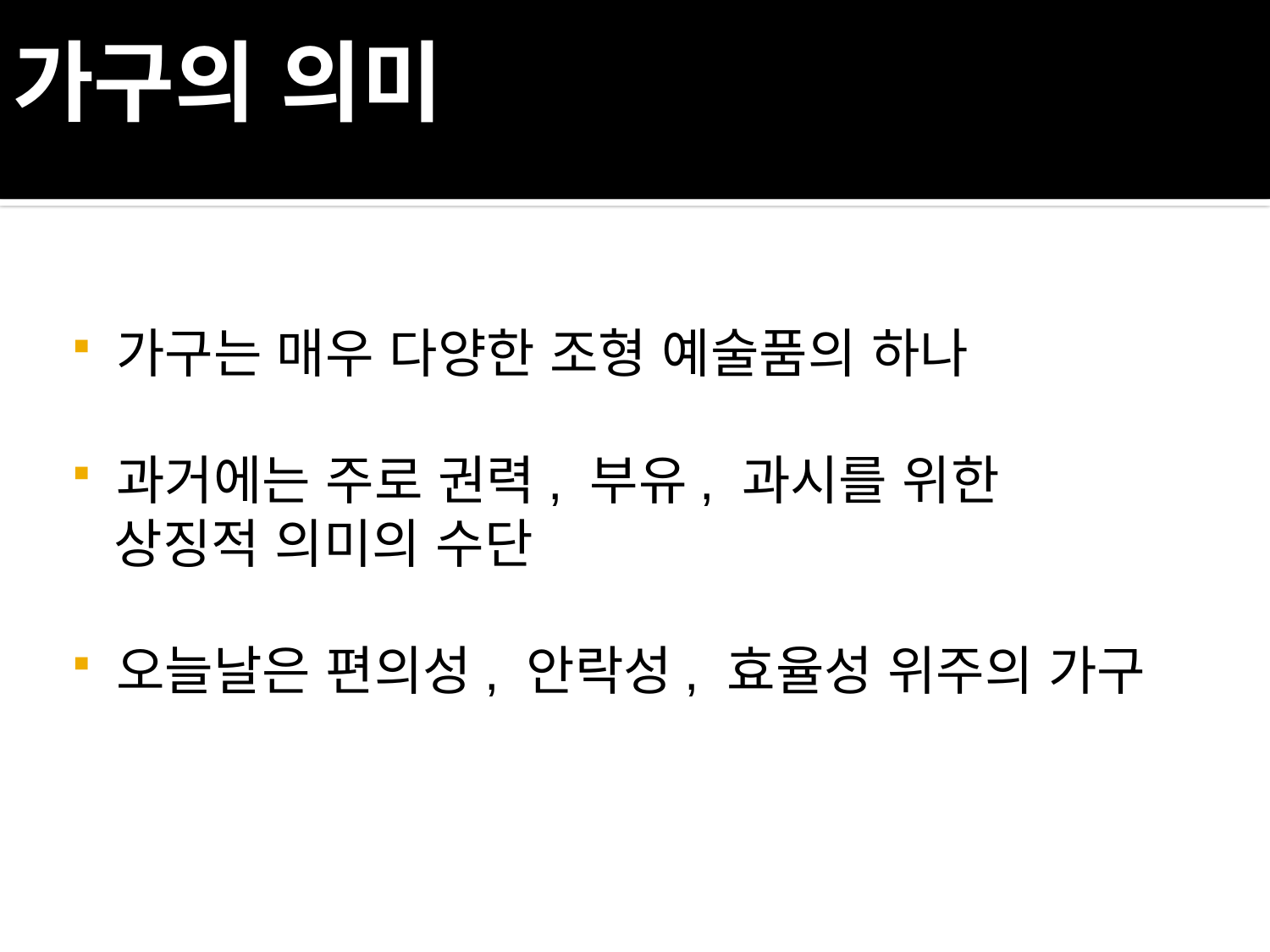

# 가구의 의미
가구는 매우 다양한 조형 예술품의 하나

과거에는 주로 권력, 부유, 과시를 위한
  상징적 의미의 수단

오늘날은 편의성, 안락성, 효율성 위주의 가구